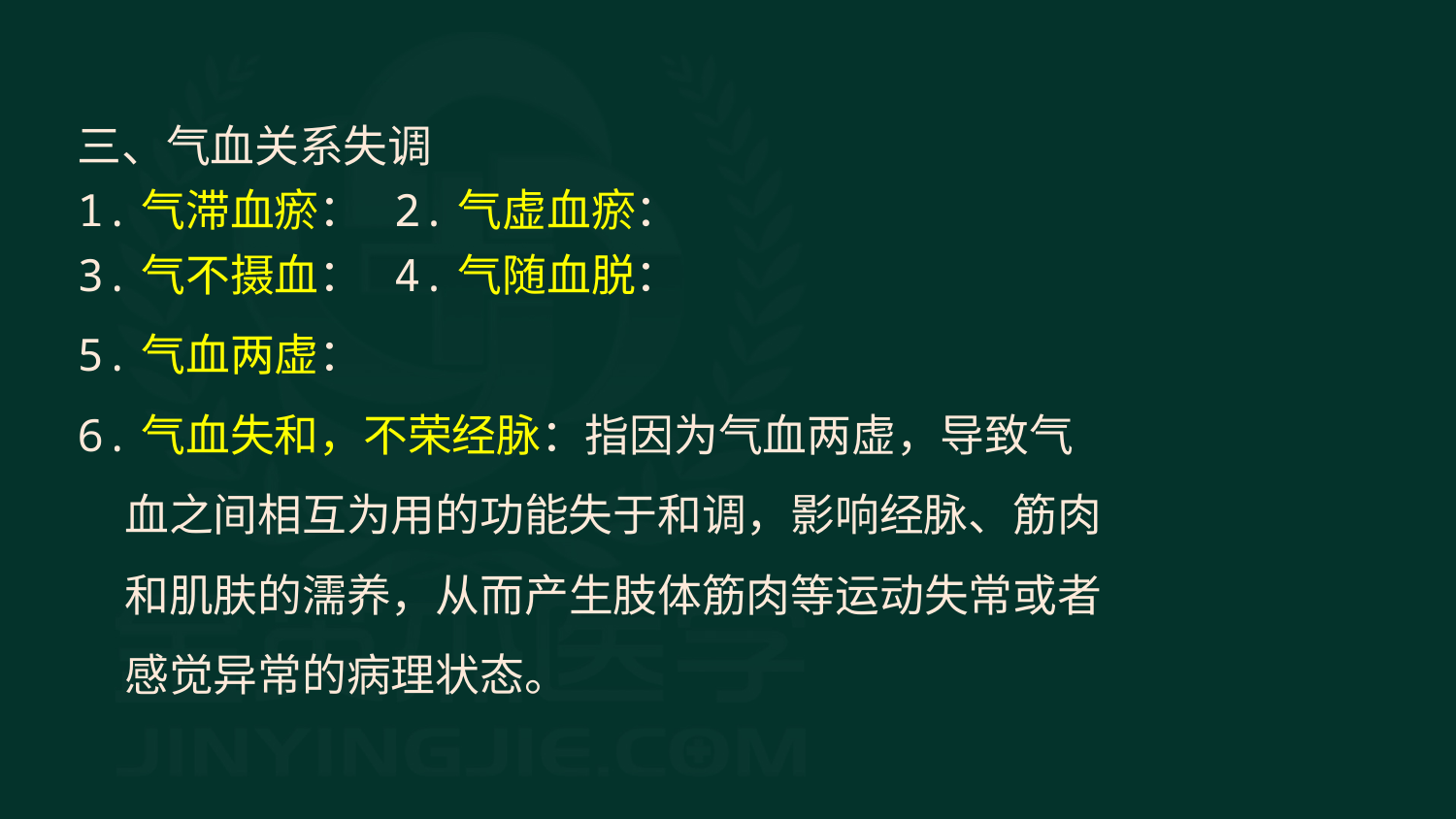

三、气血关系失调
1.气滞血瘀：  2.气虚血瘀：
3.气不摄血：  4.气随血脱：
5.气血两虚：
6.气血失和，不荣经脉：指因为气血两虚，导致气血之间相互为用的功能失于和调，影响经脉、筋肉和肌肤的濡养，从而产生肢体筋肉等运动失常或者感觉异常的病理状态。